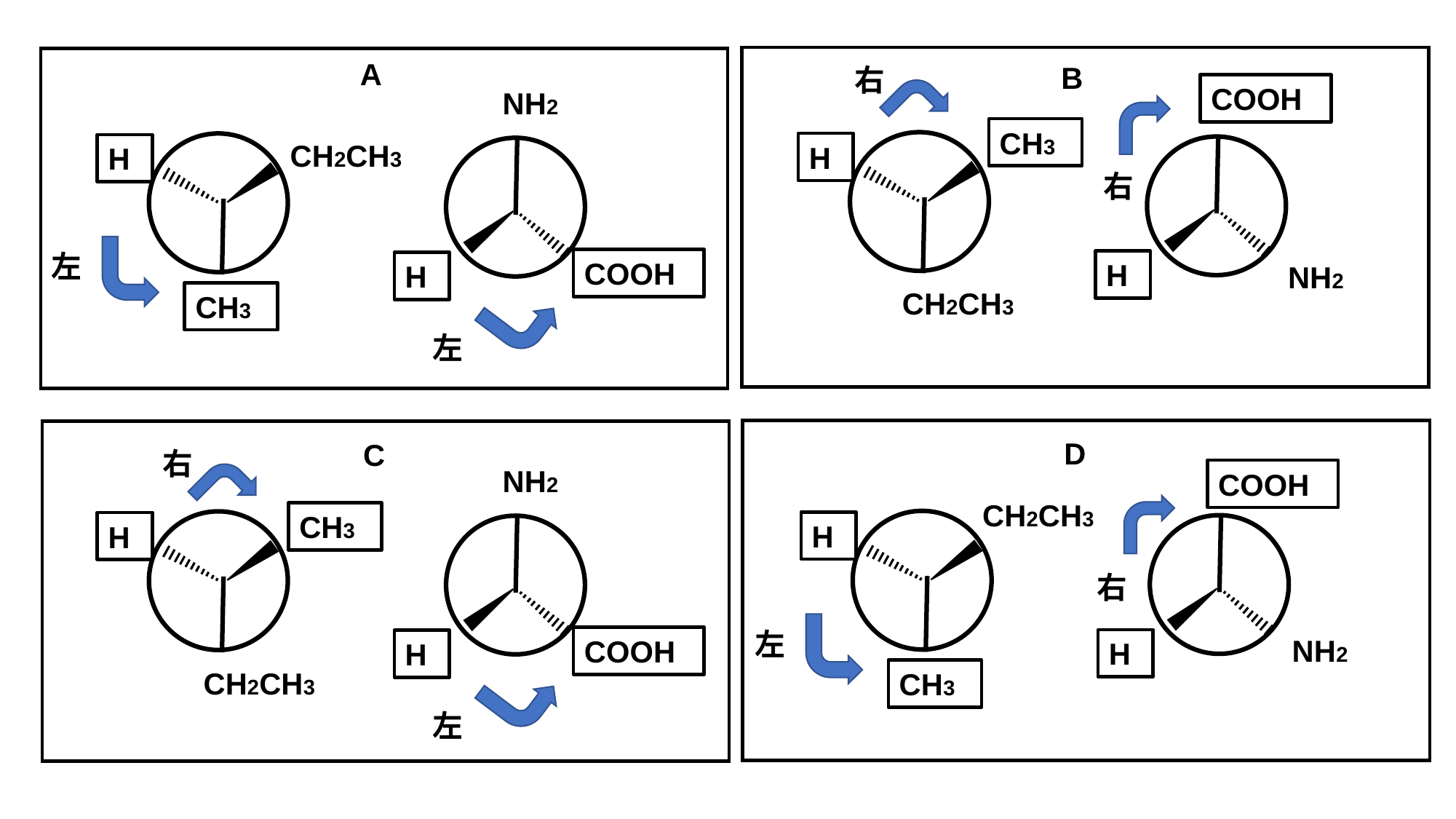

A
B
右
COOH

NH2

CH3
CH2CH3

H

H

右

左
COOH
H
H
NH2
CH2CH3
CH3

左

D
C
右
NH2

COOH
CH2CH3

CH3

H
H

右

左
NH2
COOH
H
H
CH2CH3
CH3

左